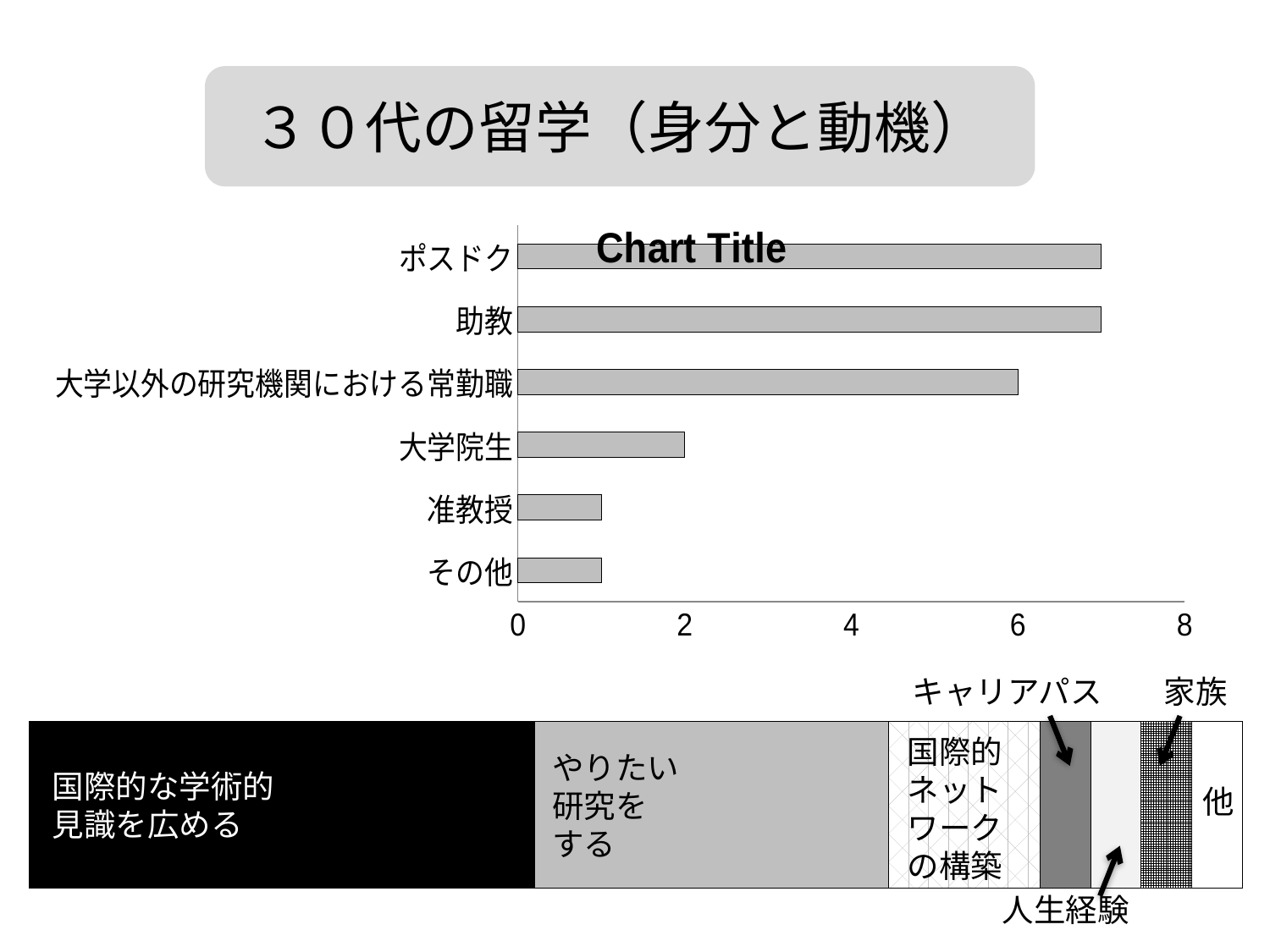

３０代の留学（身分と動機）

### Chart:

| Category |  |
|---|---|
| その他 | 1.0 |
| 准教授 | 1.0 |
| 大学院生 | 2.0 |
| 大学以外の研究機関における常勤職 | 6.0 |
| 助教 | 7.0 |
| ポスドク | 7.0 |

### Chart

| Category | 国際的な学術的見識を広める | やりたい研究をする | 国際的ネットワークの構築 | キャリアパス | 人生における1つの経験 | 家族の要望や過程の事情 | その他 |
|---|---|---|---|---|---|---|---|
|  | 0.416666666666667 | 0.291666666666667 | 0.125 | 0.0416666666666667 | 0.0416666666666667 | 0.0416666666666667 | 0.0416666666666667 |
キャリアパス
家族
国際的ネットワークの構築
やりたい研究を　する
国際的な学術的見識を広める
他
人生経験